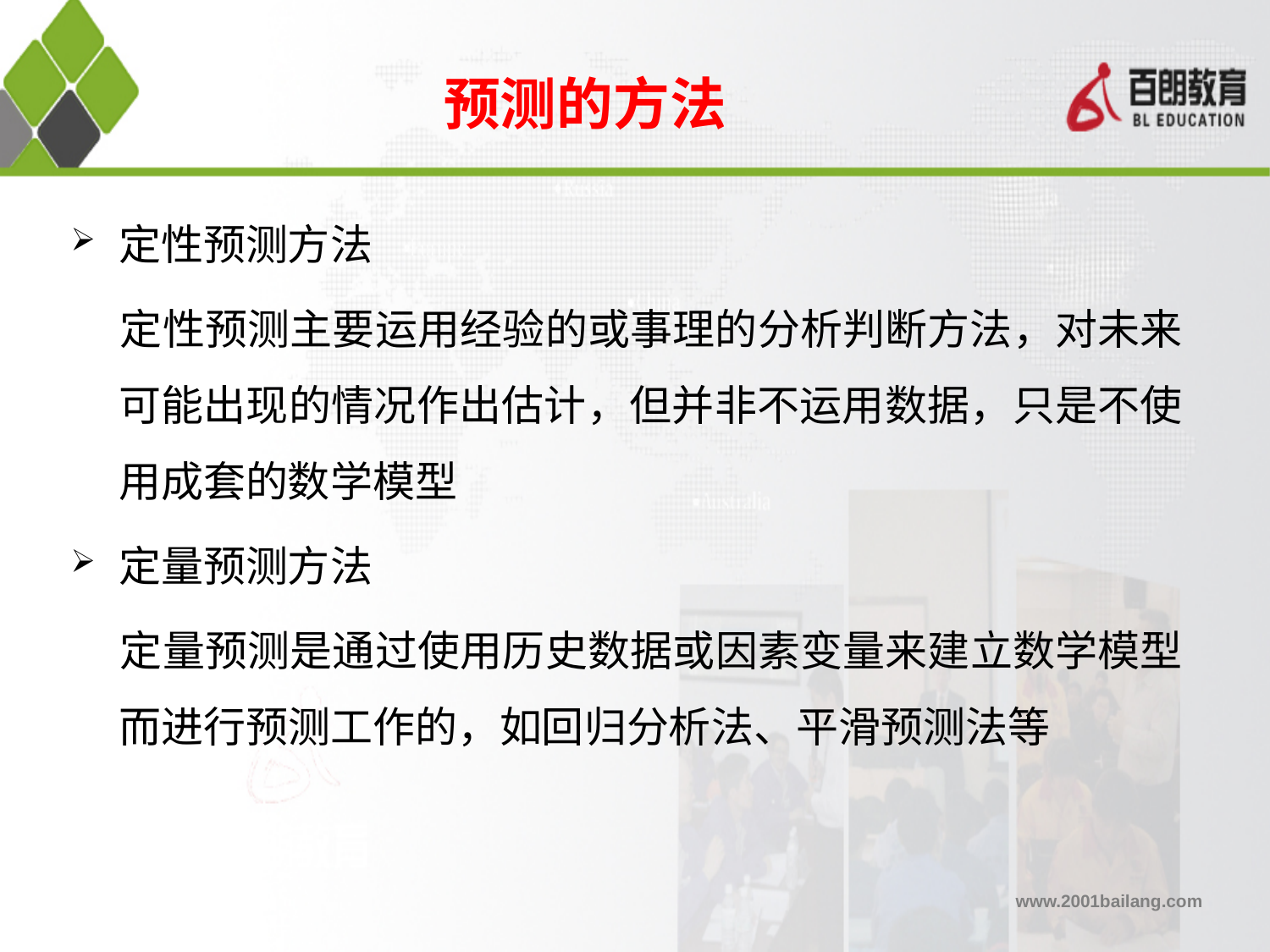

# 预测的方法
定性预测方法
    定性预测主要运用经验的或事理的分析判断方法，对未来可能出现的情况作出估计，但并非不运用数据，只是不使用成套的数学模型
定量预测方法
    定量预测是通过使用历史数据或因素变量来建立数学模型而进行预测工作的，如回归分析法、平滑预测法等